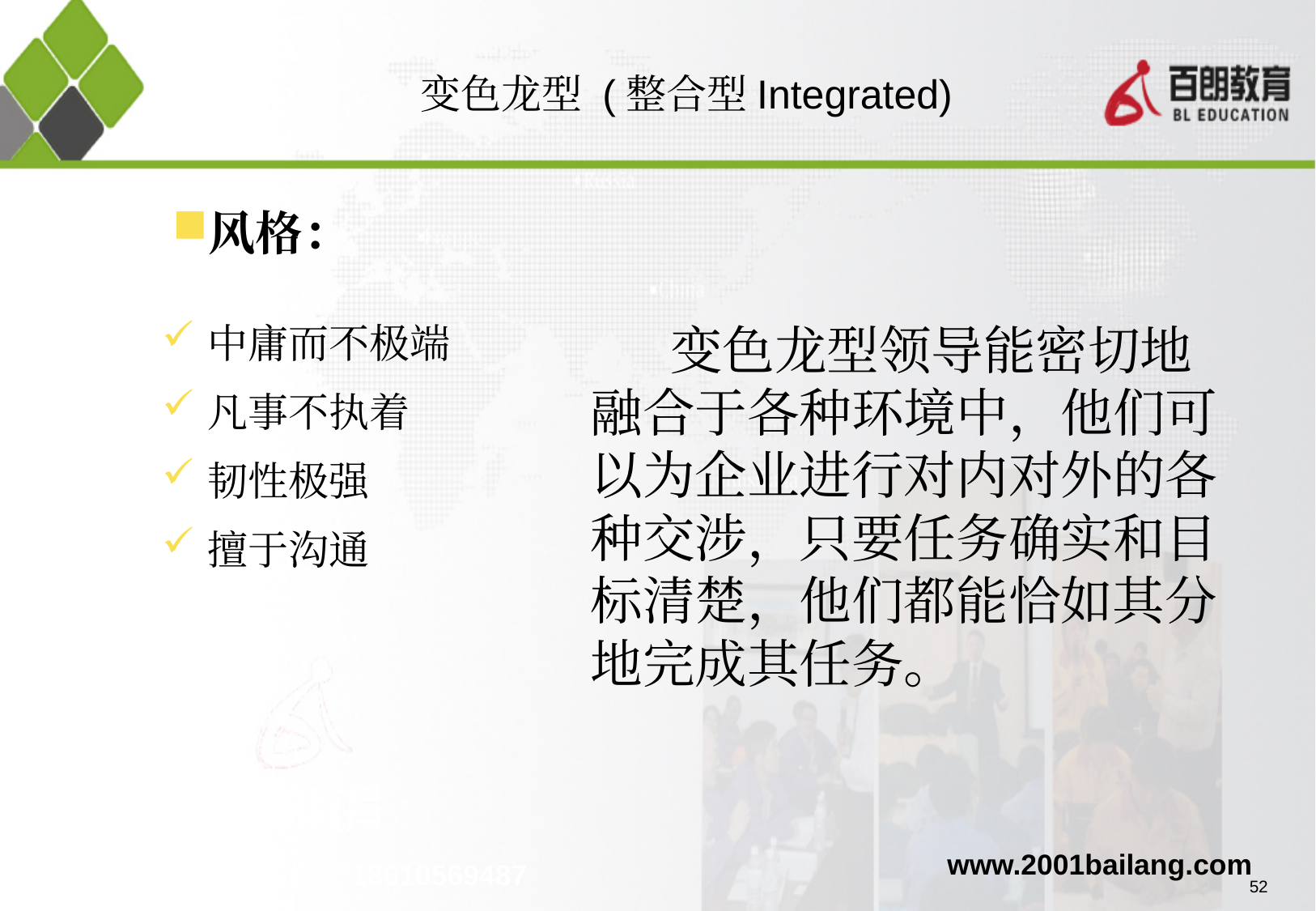

变色龙型 (整合型Integrated)
风格：
     变色龙型领导能密切地融合于各种环境中，他们可以为企业进行对内对外的各种交涉，只要任务确实和目标清楚，他们都能恰如其分地完成其任务。
中庸而不极端
凡事不执着
韧性极强
擅于沟通
52